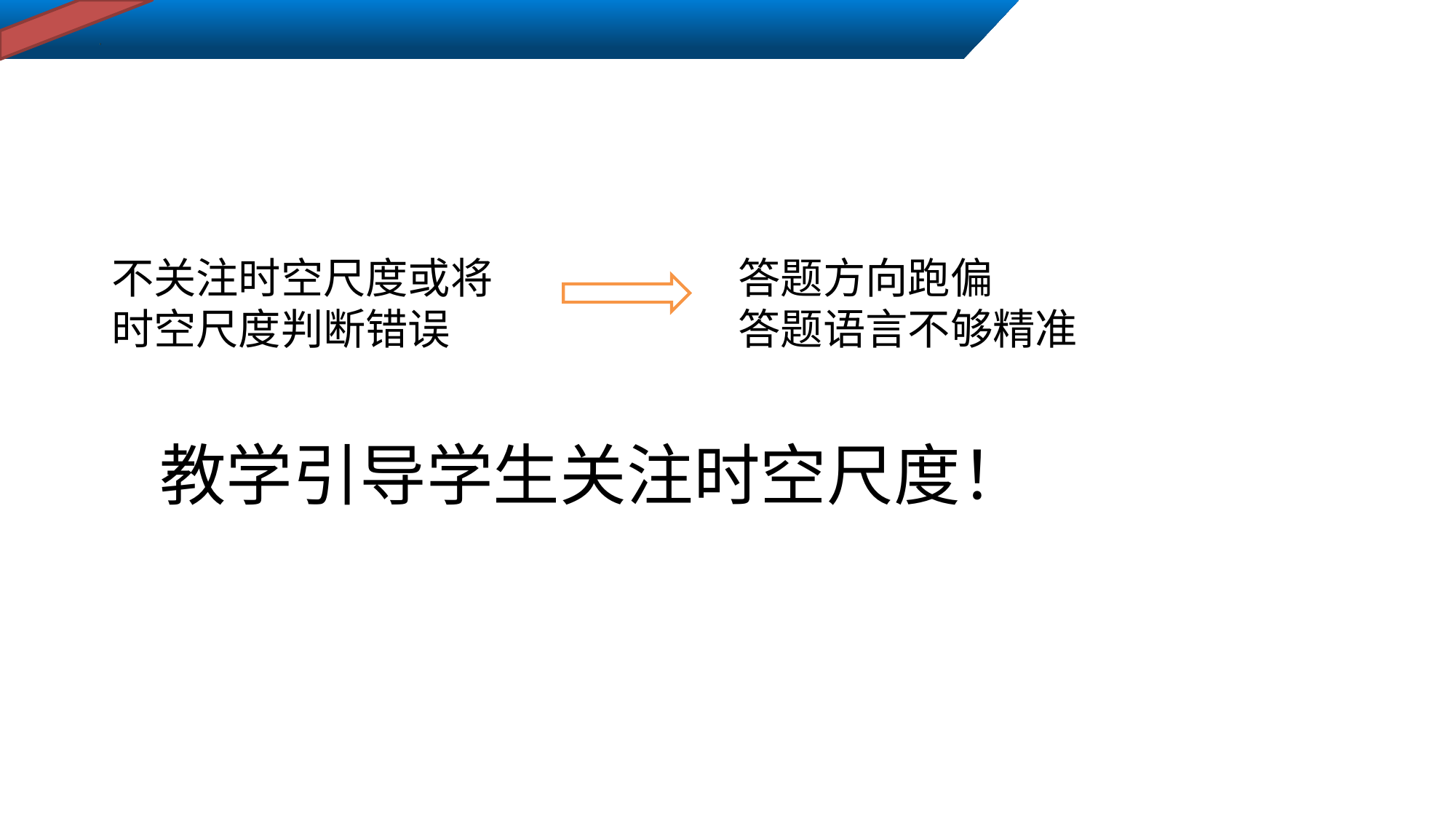

不关注时空尺度或将时空尺度判断错误
答题方向跑偏
答题语言不够精准

教学引导学生关注时空尺度！